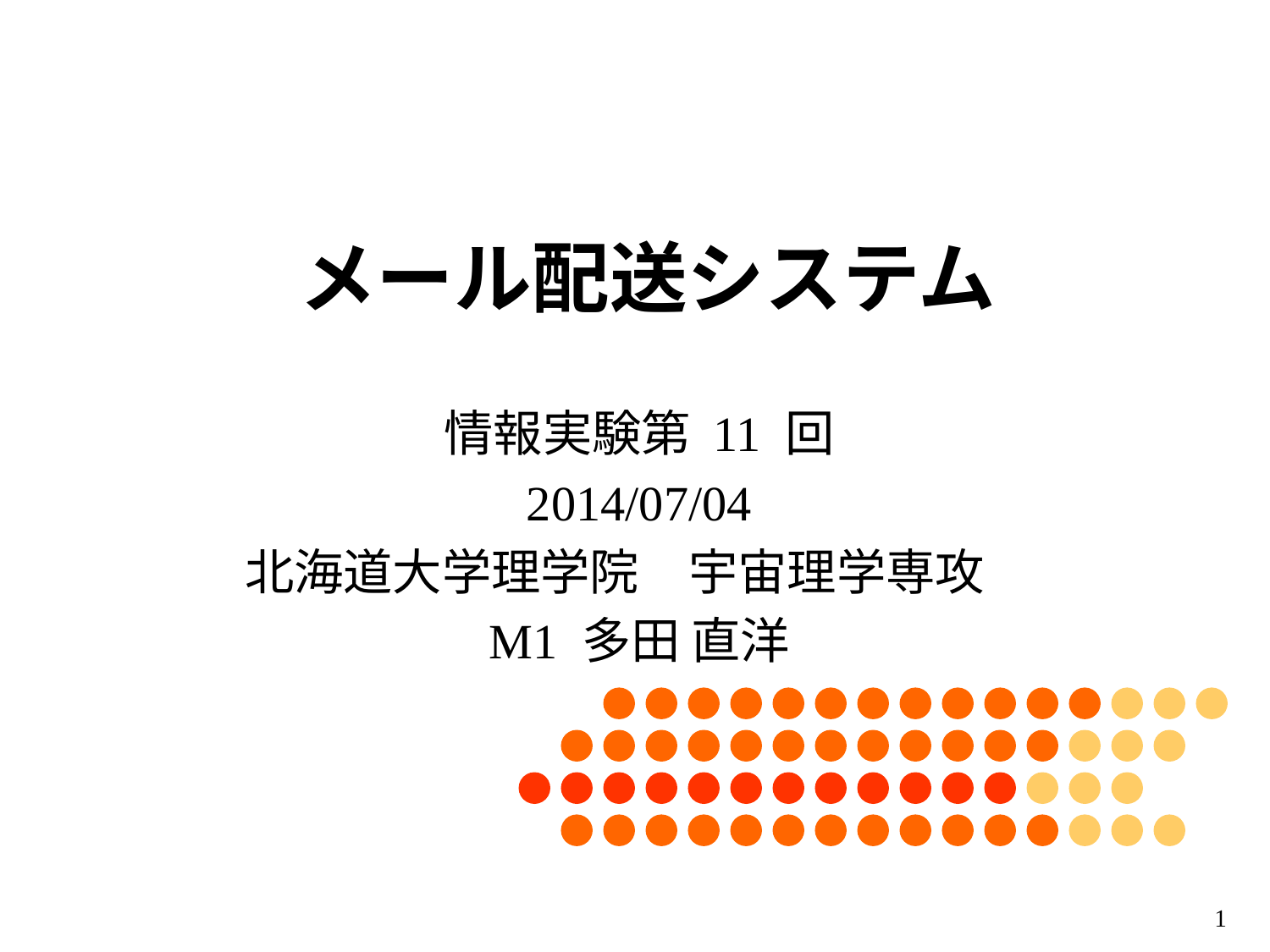

# メール配送システム
情報実験第 11 回
2014/07/04
北海道大学理学院　宇宙理学専攻
M1 多田 直洋
1